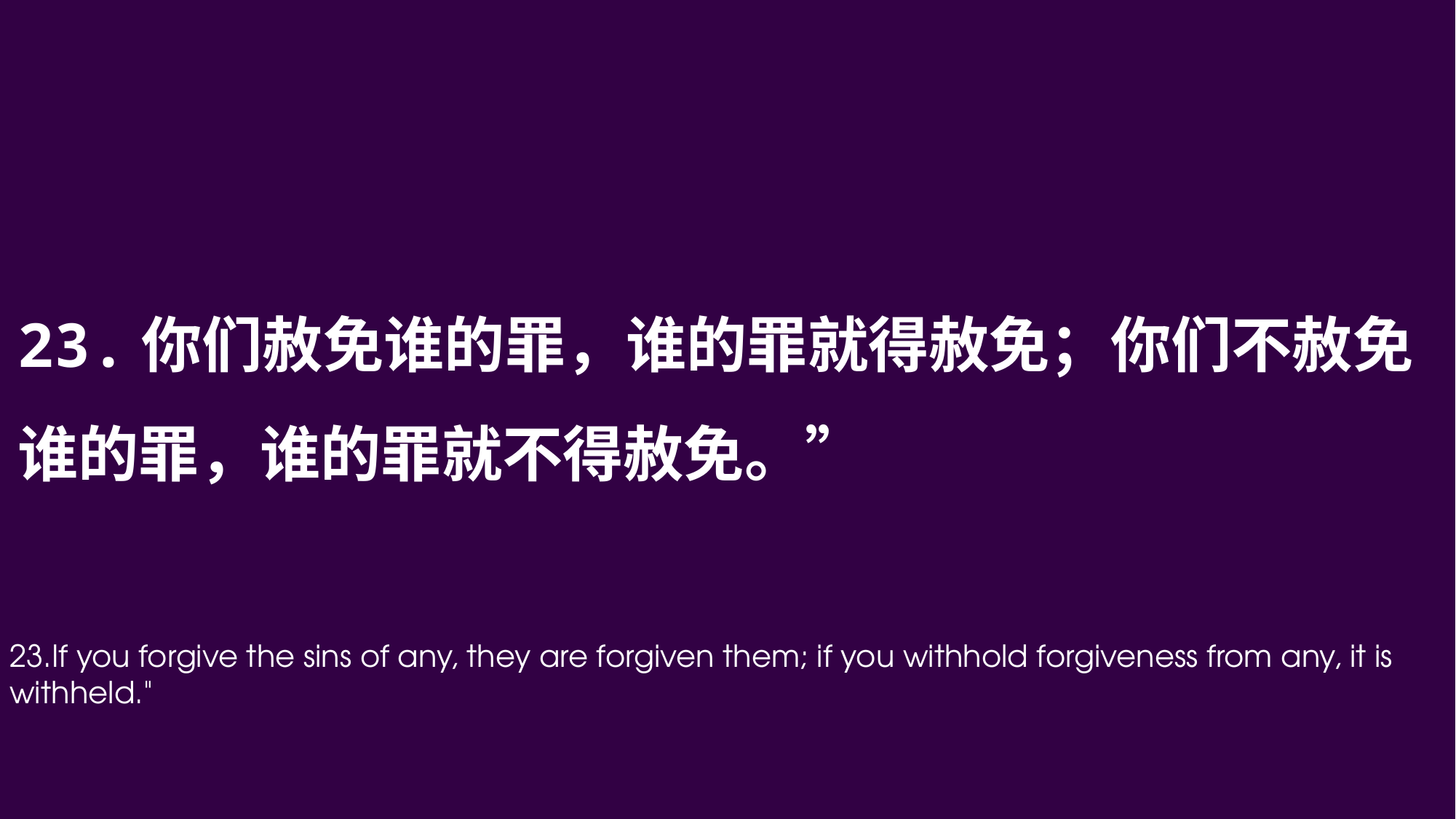

23.你们赦免谁的罪，谁的罪就得赦免；你们不赦免谁的罪，谁的罪就不得赦免。”

23.If you forgive the sins of any, they are forgiven them; if you withhold forgiveness from any, it is withheld."